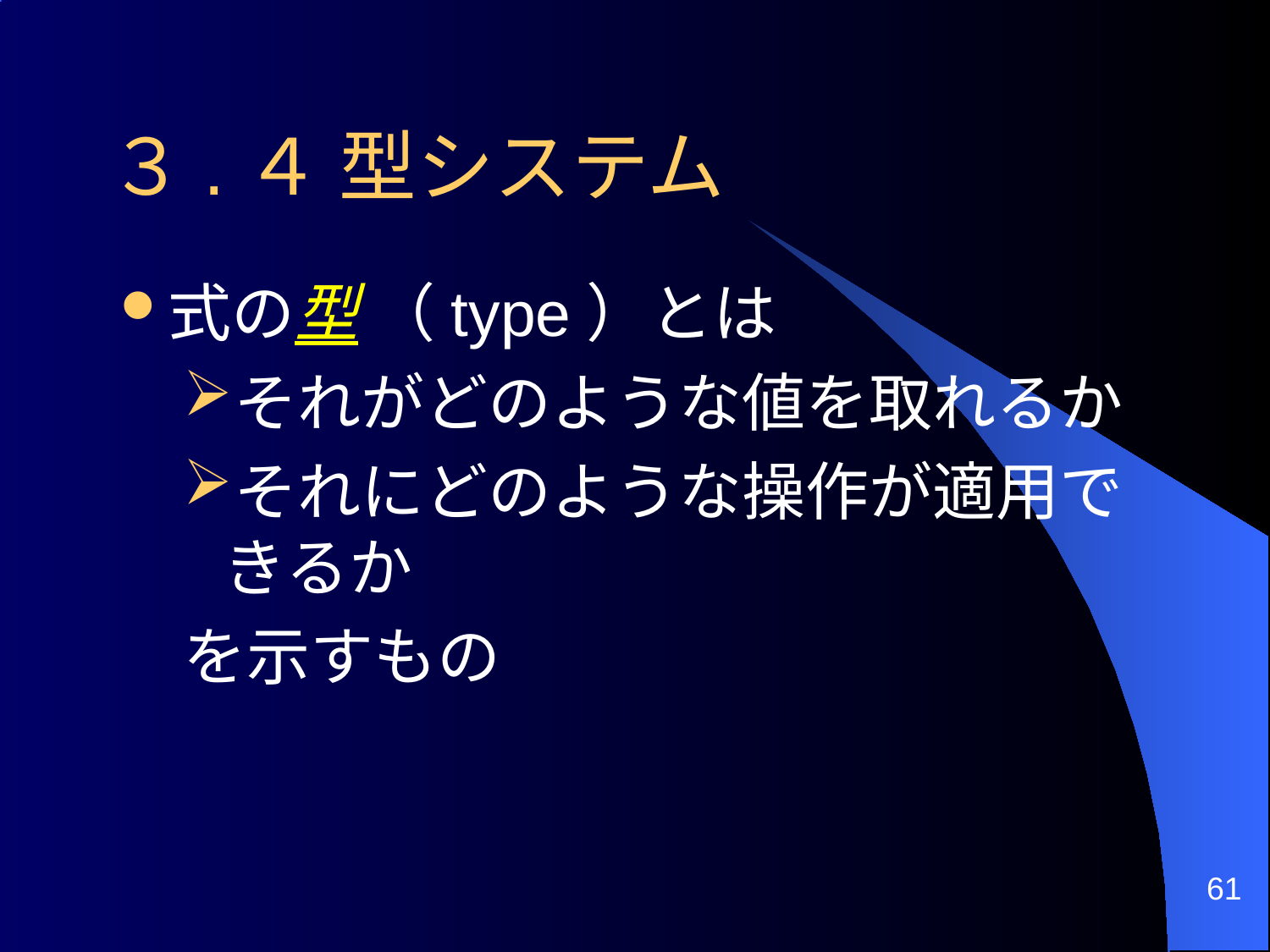

# ３.４ 型システム
式の型 （type）とは
それがどのような値を取れるか
それにどのような操作が適用できるか
を示すもの
61